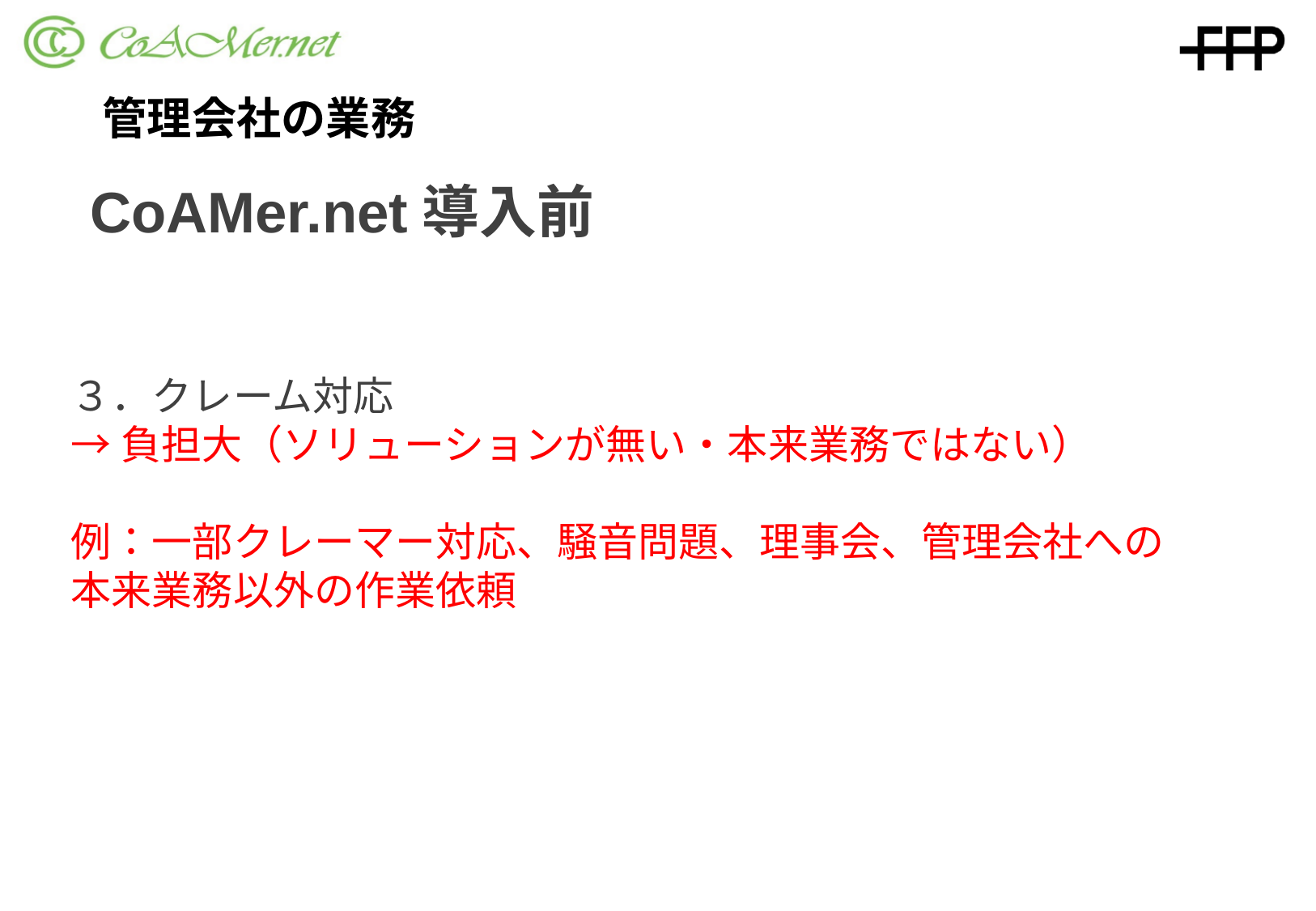

# 管理会社の業務
CoAMer.net導入前

３．クレーム対応
→負担大（ソリューションが無い・本来業務ではない）

例：一部クレーマー対応、騒音問題、理事会、管理会社への
本来業務以外の作業依頼